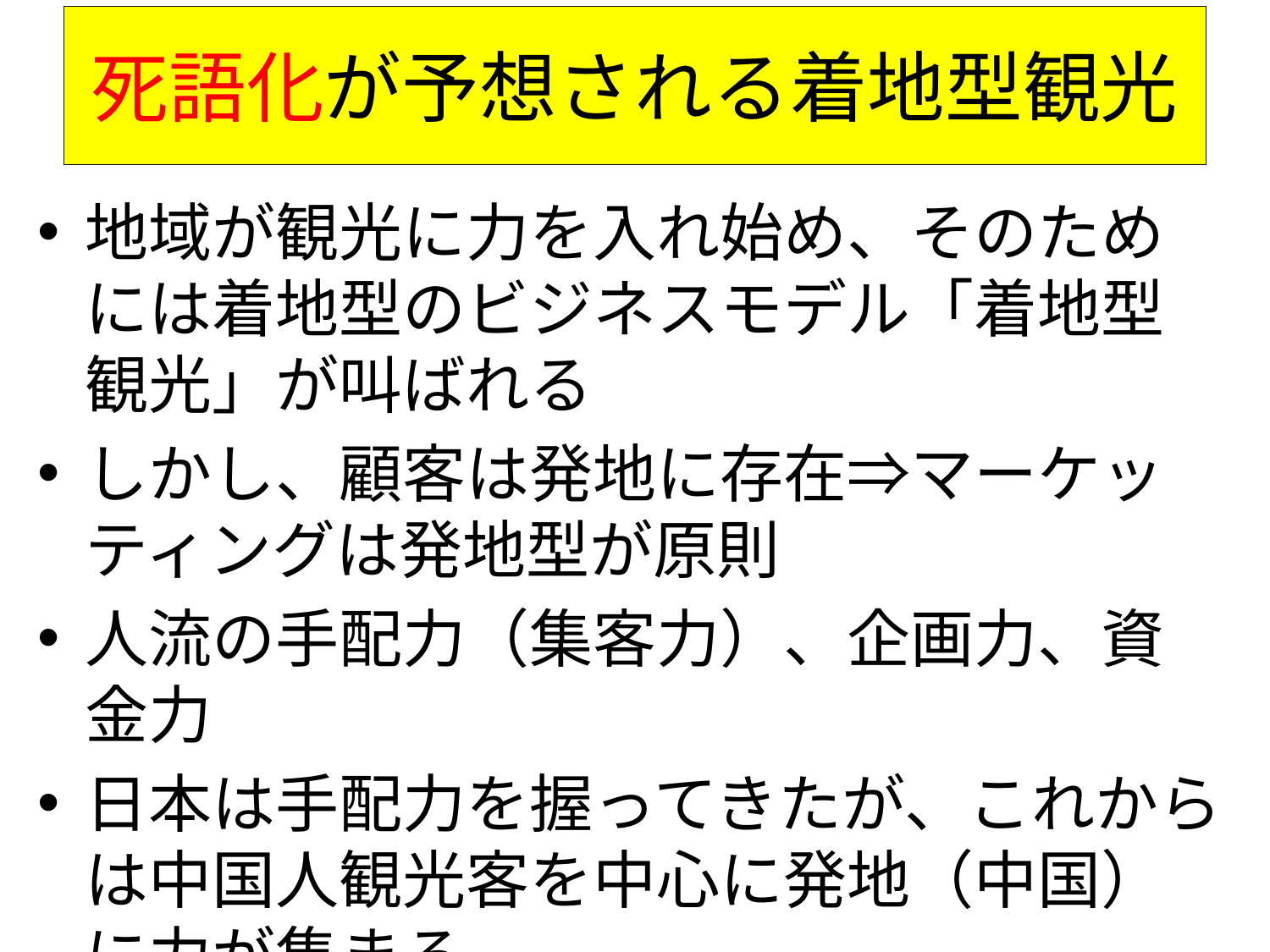

# 死語化が予想される着地型観光
地域が観光に力を入れ始め、そのためには着地型のビジネスモデル「着地型観光」が叫ばれる
しかし、顧客は発地に存在⇒マーケッティングは発地型が原則
人流の手配力（集客力）、企画力、資金力
日本は手配力を握ってきたが、これからは中国人観光客を中心に発地（中国）に力が集まる